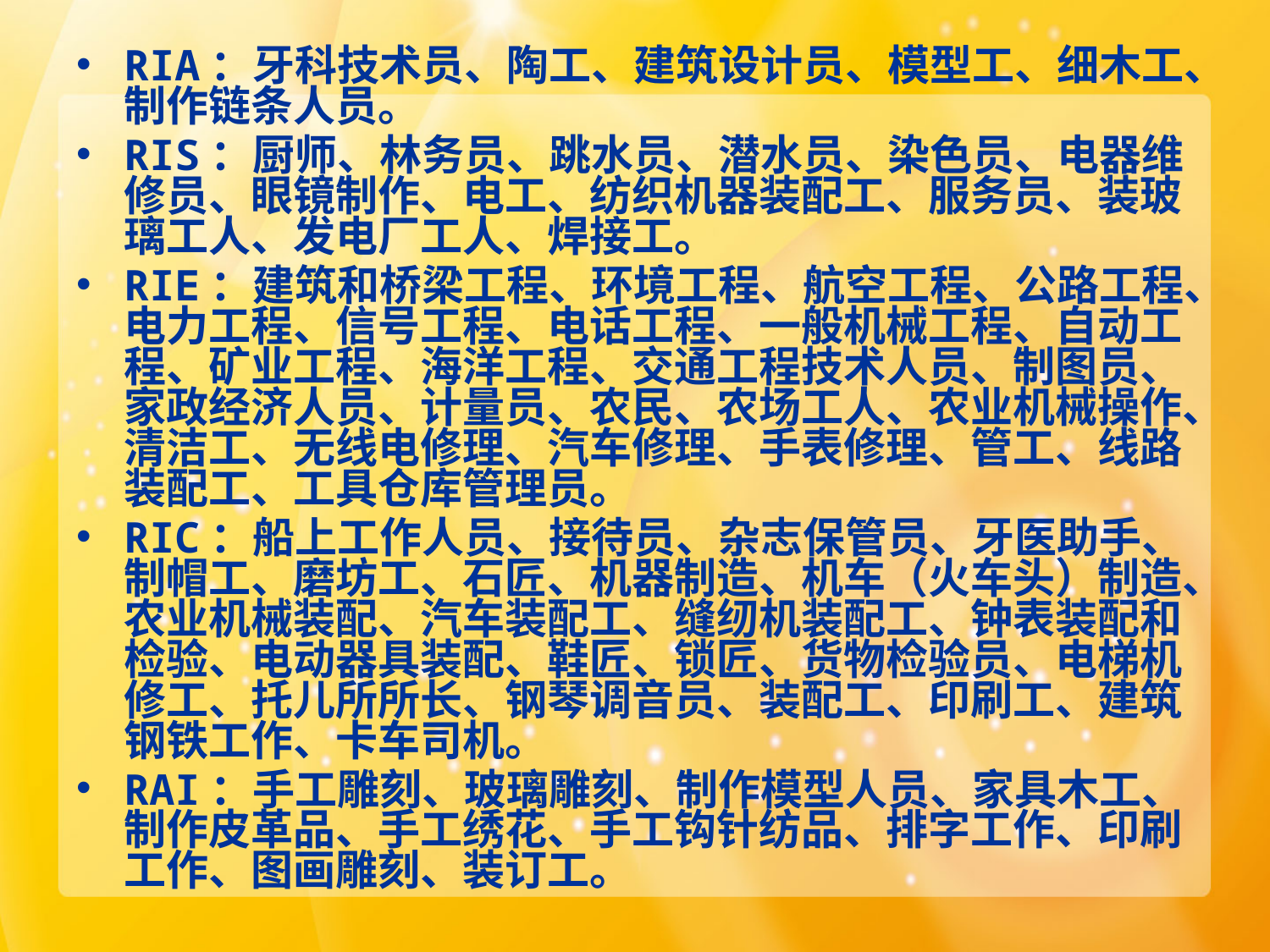

RIA：牙科技术员、陶工、建筑设计员、模型工、细木工、制作链条人员。
RIS：厨师、林务员、跳水员、潜水员、染色员、电器维修员、眼镜制作、电工、纺织机器装配工、服务员、装玻璃工人、发电厂工人、焊接工。
RIE：建筑和桥梁工程、环境工程、航空工程、公路工程、电力工程、信号工程、电话工程、一般机械工程、自动工程、矿业工程、海洋工程、交通工程技术人员、制图员、家政经济人员、计量员、农民、农场工人、农业机械操作、清洁工、无线电修理、汽车修理、手表修理、管工、线路装配工、工具仓库管理员。
RIC：船上工作人员、接待员、杂志保管员、牙医助手、制帽工、磨坊工、石匠、机器制造、机车（火车头）制造、农业机械装配、汽车装配工、缝纫机装配工、钟表装配和检验、电动器具装配、鞋匠、锁匠、货物检验员、电梯机修工、托儿所所长、钢琴调音员、装配工、印刷工、建筑钢铁工作、卡车司机。
RAI：手工雕刻、玻璃雕刻、制作模型人员、家具木工、制作皮革品、手工绣花、手工钩针纺品、排字工作、印刷工作、图画雕刻、装订工。